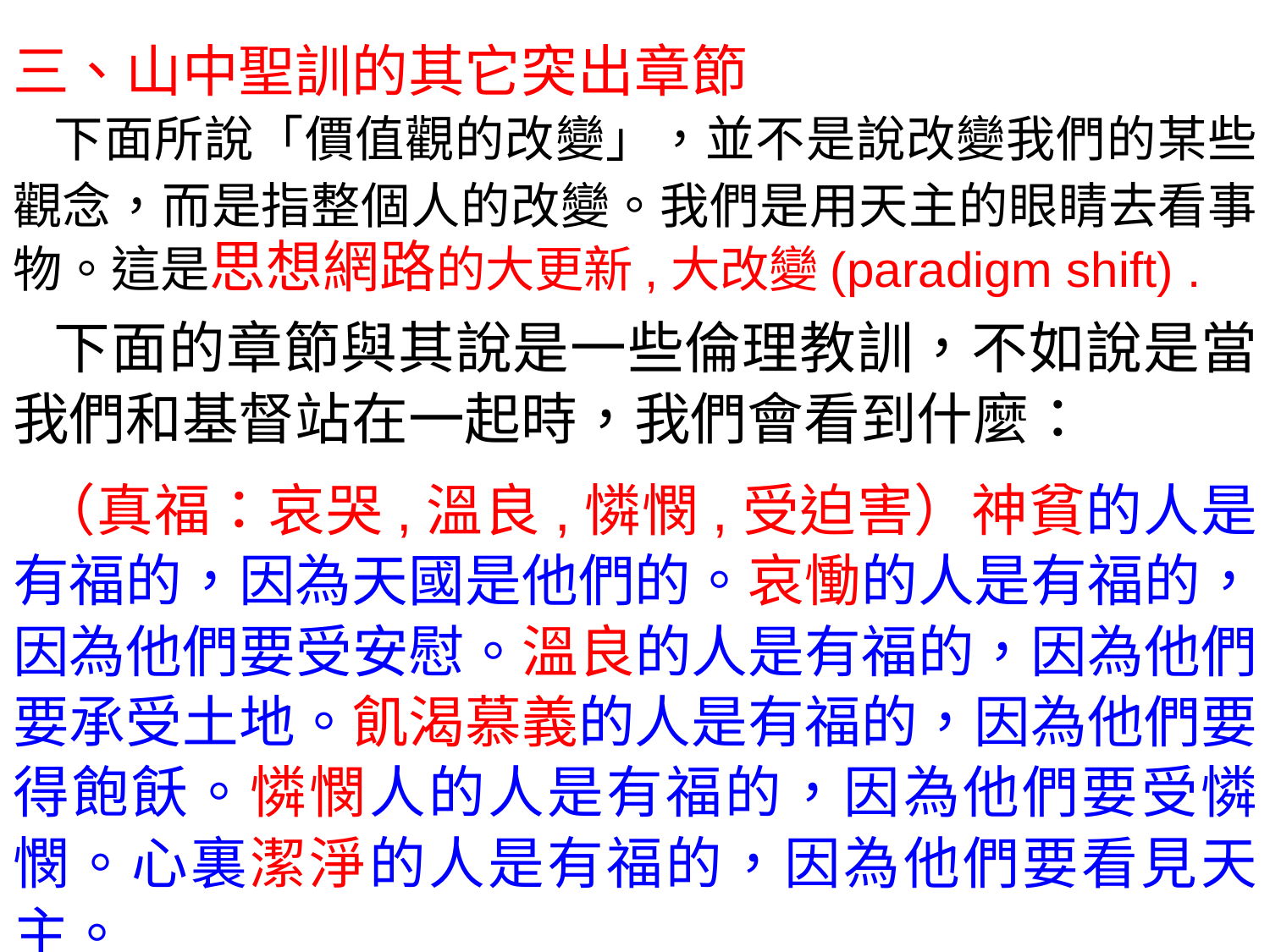

三、山中聖訓的其它突出章節
  下面所說「價值觀的改變」，並不是說改變我們的某些觀念，而是指整個人的改變。我們是用天主的眼睛去看事物。這是思想網路的大更新,大改變(paradigm shift) .
  下面的章節與其說是一些倫理教訓，不如說是當我們和基督站在一起時，我們會看到什麼：
 （真福：哀哭,溫良,憐憫,受迫害）神貧的人是有福的，因為天國是他們的。哀慟的人是有福的，因為他們要受安慰。溫良的人是有福的，因為他們要承受土地。飢渴慕義的人是有福的，因為他們要得飽飫。憐憫人的人是有福的，因為他們要受憐憫。心裏潔淨的人是有福的，因為他們要看見天主。